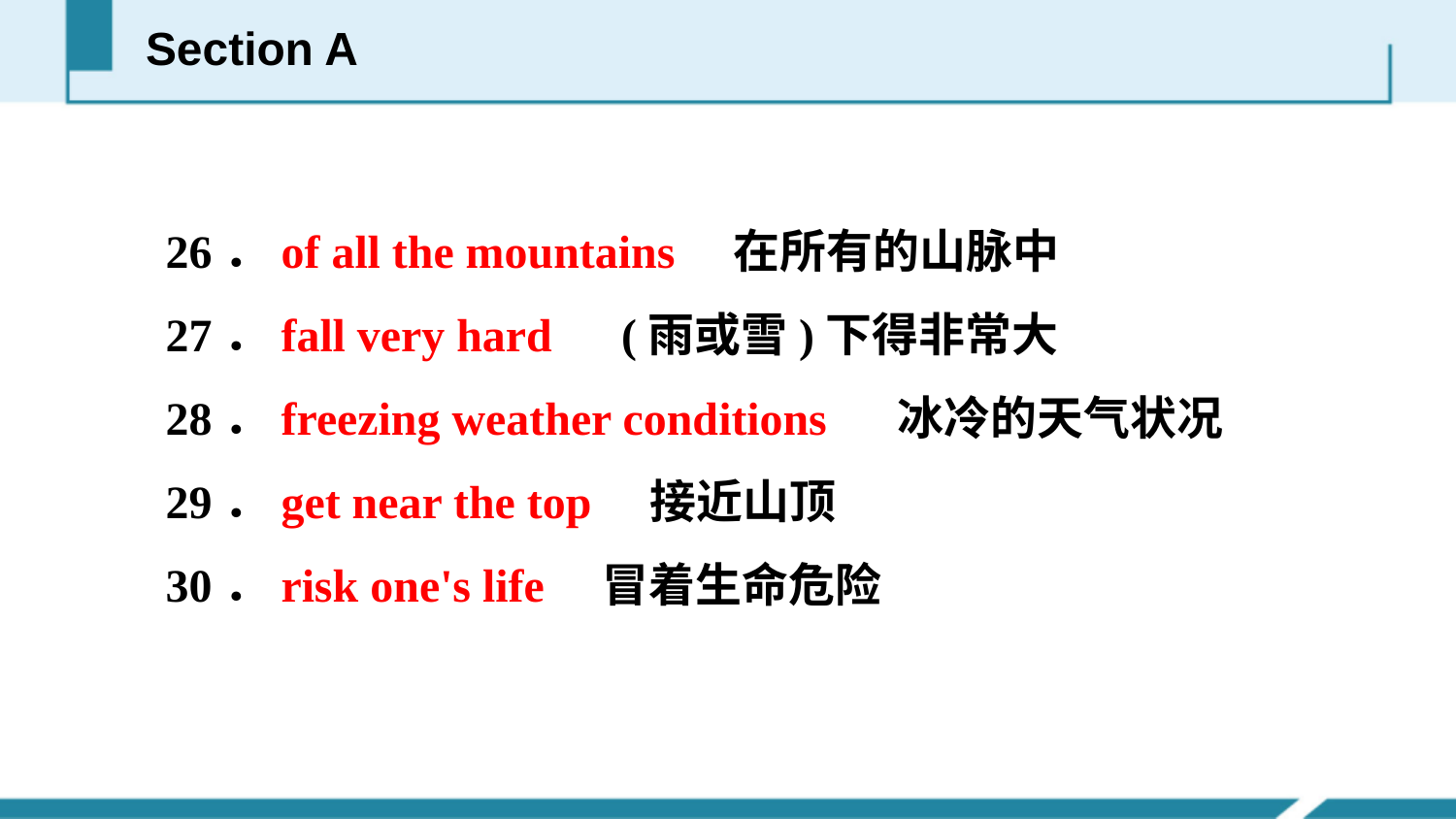

Section A
26．of all the mountains    在所有的山脉中
27．fall very hard　(雨或雪)下得非常大
28．freezing weather conditions     冰冷的天气状况
29．get near the top　接近山顶
30．risk one's life　冒着生命危险